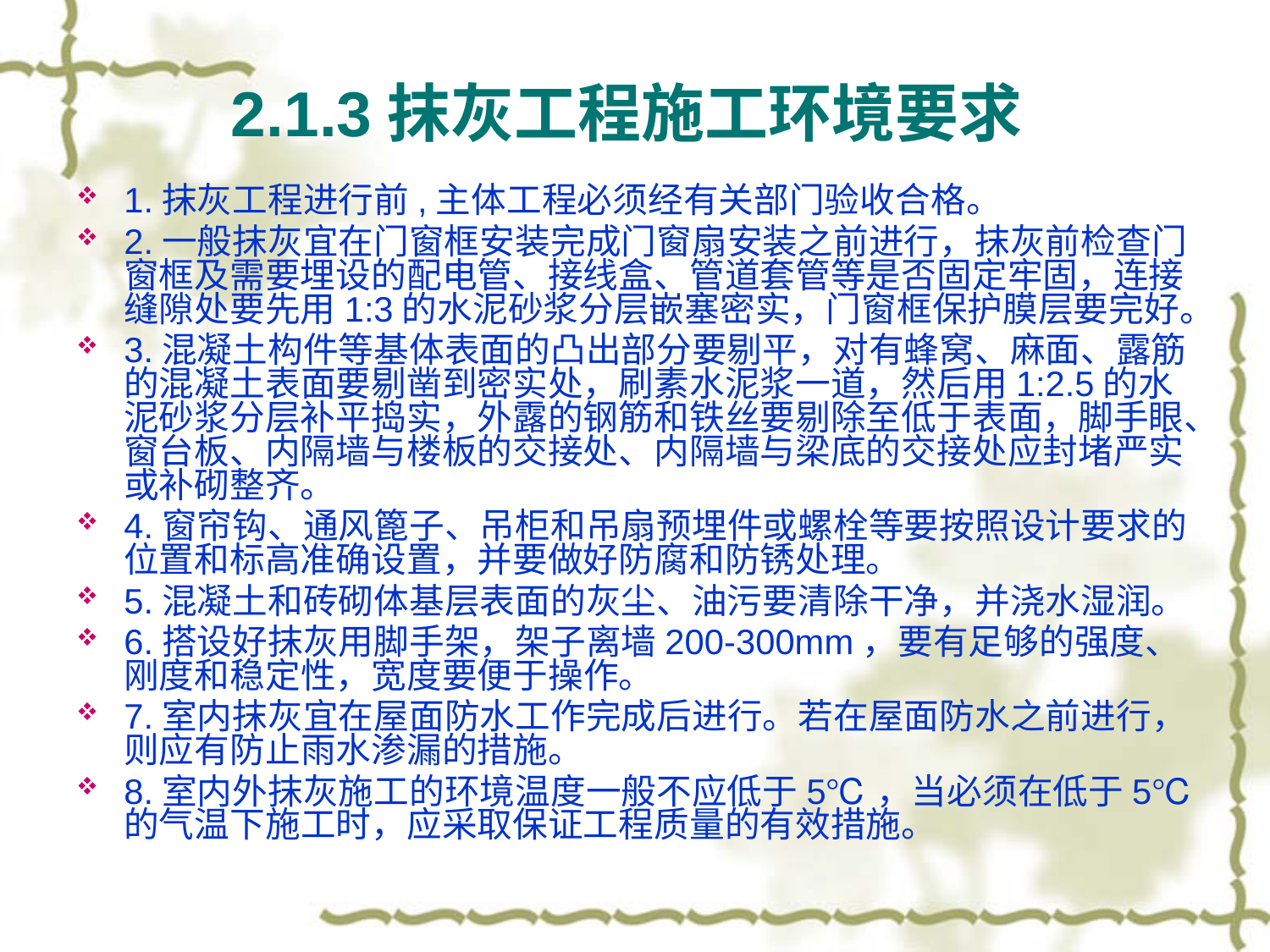

# 2.1.3抹灰工程施工环境要求
1.抹灰工程进行前,主体工程必须经有关部门验收合格。
2.一般抹灰宜在门窗框安装完成门窗扇安装之前进行，抹灰前检查门窗框及需要埋设的配电管、接线盒、管道套管等是否固定牢固，连接缝隙处要先用1:3的水泥砂浆分层嵌塞密实，门窗框保护膜层要完好。
3.混凝土构件等基体表面的凸出部分要剔平，对有蜂窝、麻面、露筋的混凝土表面要剔凿到密实处，刷素水泥浆一道，然后用1:2.5的水泥砂浆分层补平捣实，外露的钢筋和铁丝要剔除至低于表面，脚手眼、窗台板、内隔墙与楼板的交接处、内隔墙与梁底的交接处应封堵严实或补砌整齐。
4.窗帘钩、通风篦子、吊柜和吊扇预埋件或螺栓等要按照设计要求的位置和标高准确设置，并要做好防腐和防锈处理。
5.混凝土和砖砌体基层表面的灰尘、油污要清除干净，并浇水湿润。
6.搭设好抹灰用脚手架，架子离墙200-300mm，要有足够的强度、刚度和稳定性，宽度要便于操作。
7.室内抹灰宜在屋面防水工作完成后进行。若在屋面防水之前进行，则应有防止雨水渗漏的措施。
8.室内外抹灰施工的环境温度一般不应低于5℃，当必须在低于5℃的气温下施工时，应采取保证工程质量的有效措施。